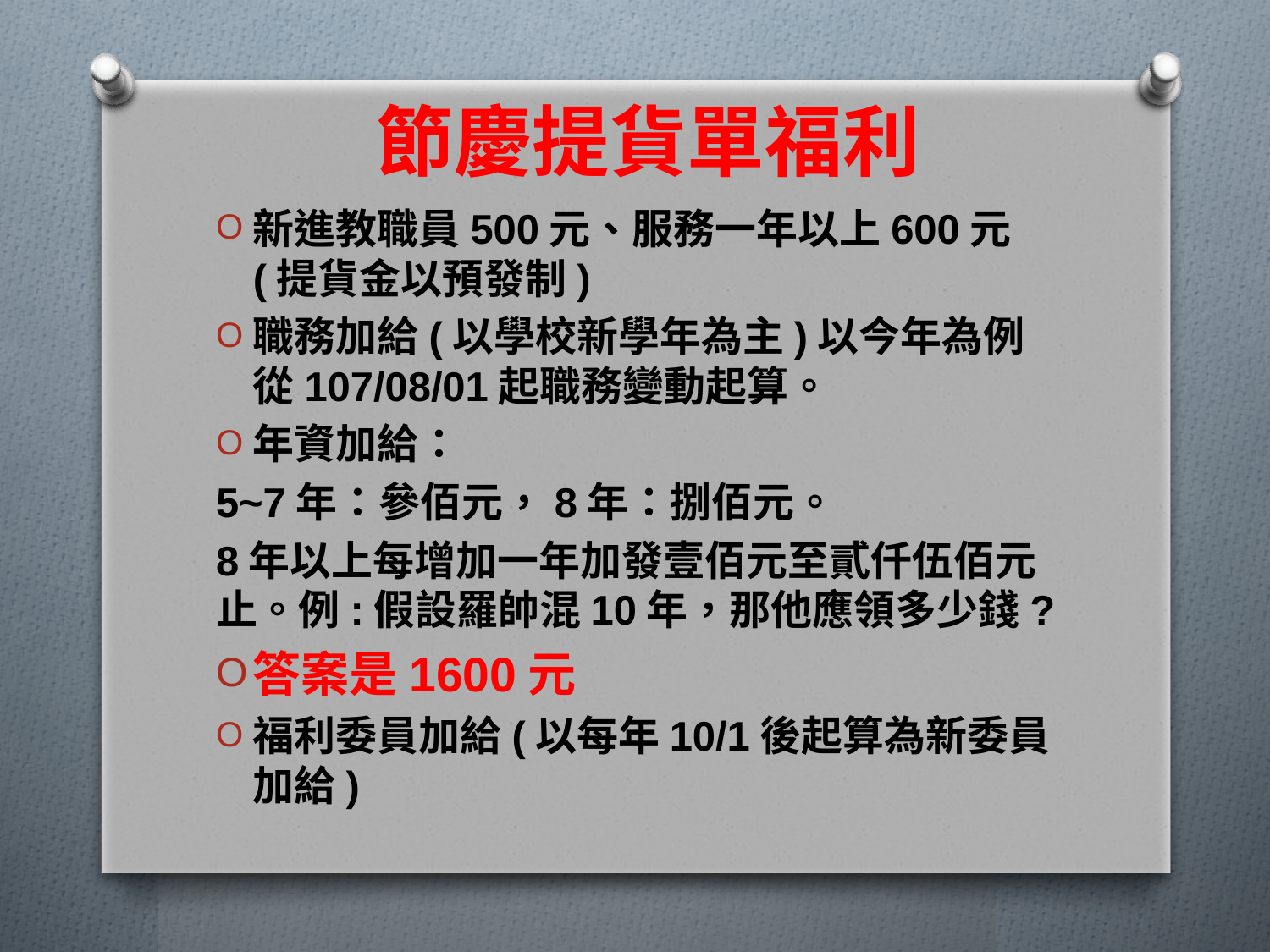

# 節慶提貨單福利
新進教職員500元、服務一年以上600元(提貨金以預發制)
職務加給(以學校新學年為主)以今年為例從107/08/01起職務變動起算。
年資加給：
5~7年：參佰元，8年：捌佰元。
8年以上每增加一年加發壹佰元至貳仟伍佰元止。例:假設羅帥混10年，那他應領多少錢?
答案是1600元
福利委員加給(以每年10/1後起算為新委員加給)